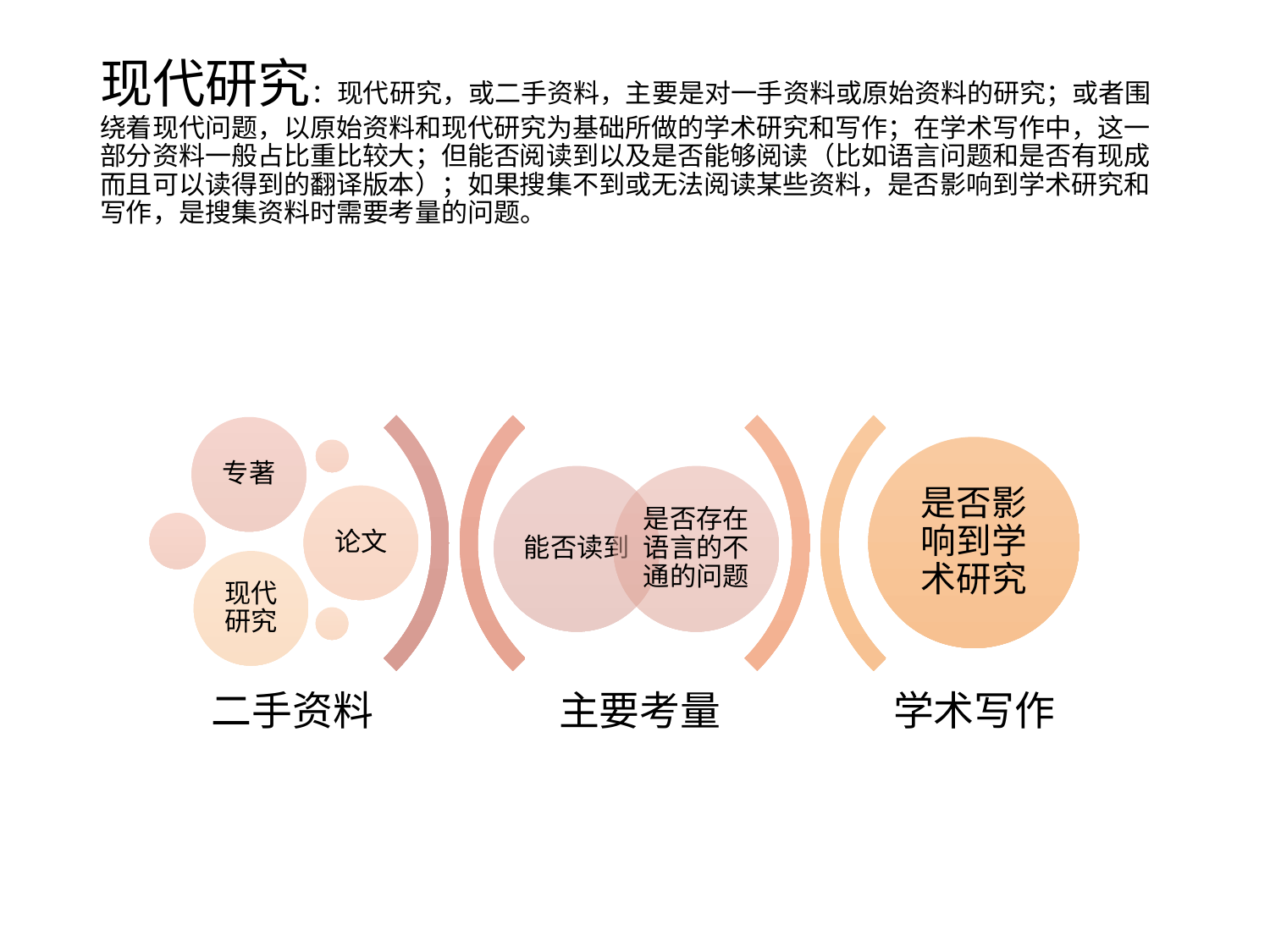

# 现代研究：现代研究，或二手资料，主要是对一手资料或原始资料的研究；或者围绕着现代问题，以原始资料和现代研究为基础所做的学术研究和写作；在学术写作中，这一部分资料一般占比重比较大；但能否阅读到以及是否能够阅读（比如语言问题和是否有现成而且可以读得到的翻译版本）；如果搜集不到或无法阅读某些资料，是否影响到学术研究和写作，是搜集资料时需要考量的问题。
主要考量
学术写作
能否读到
是否存在语言的不通的问题
专著
论文
现代研究
是否影响到学术研究
二手资料